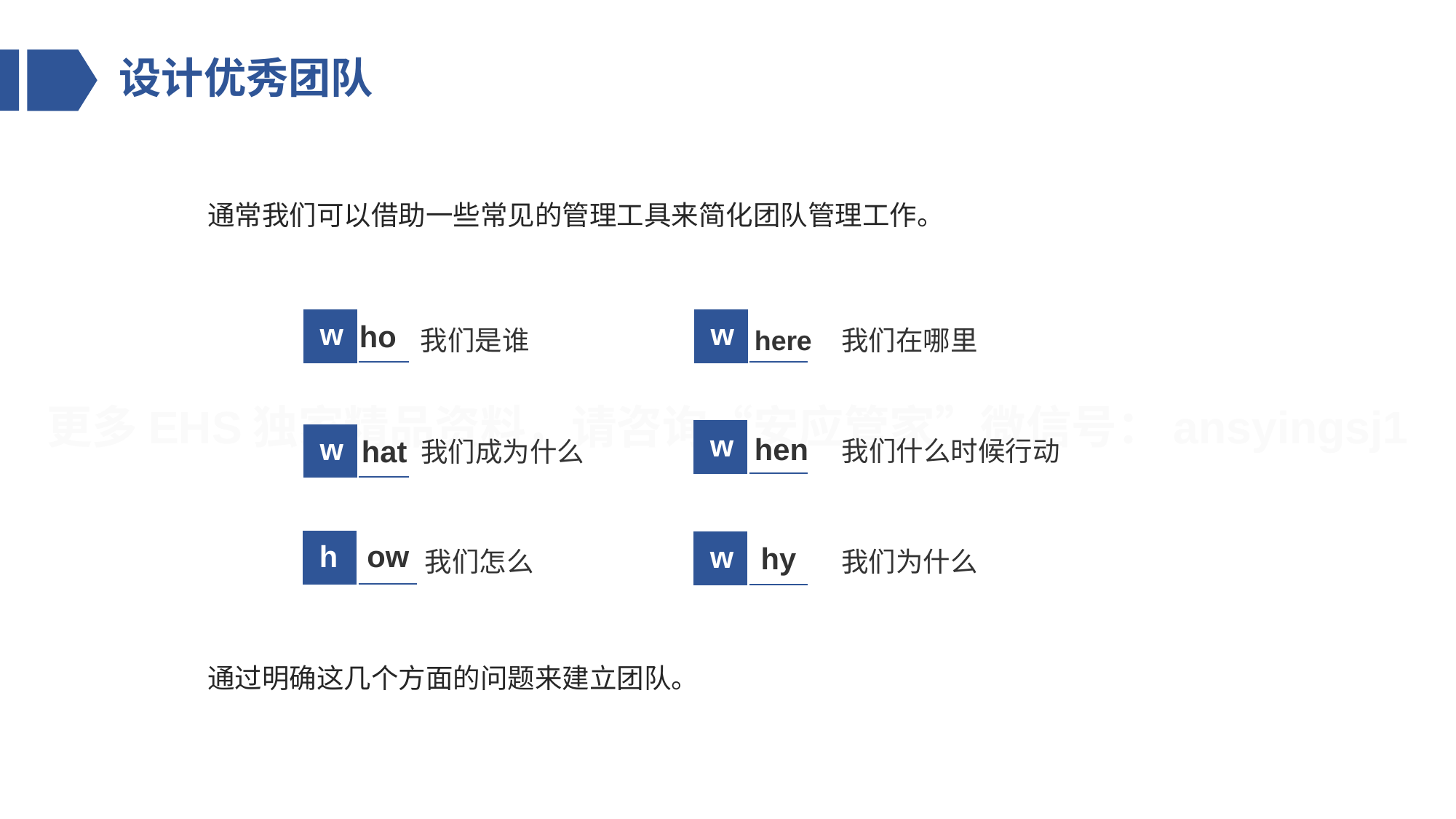

# 设计优秀团队
通常我们可以借助一些常见的管理工具来简化团队管理工作。

w

w
ho
我们是谁
here
我们在哪里

w

w
hen
hat
我们什么时候行动
我们成为什么

h
ow

w
hy
我们怎么
我们为什么
通过明确这几个方面的问题来建立团队。